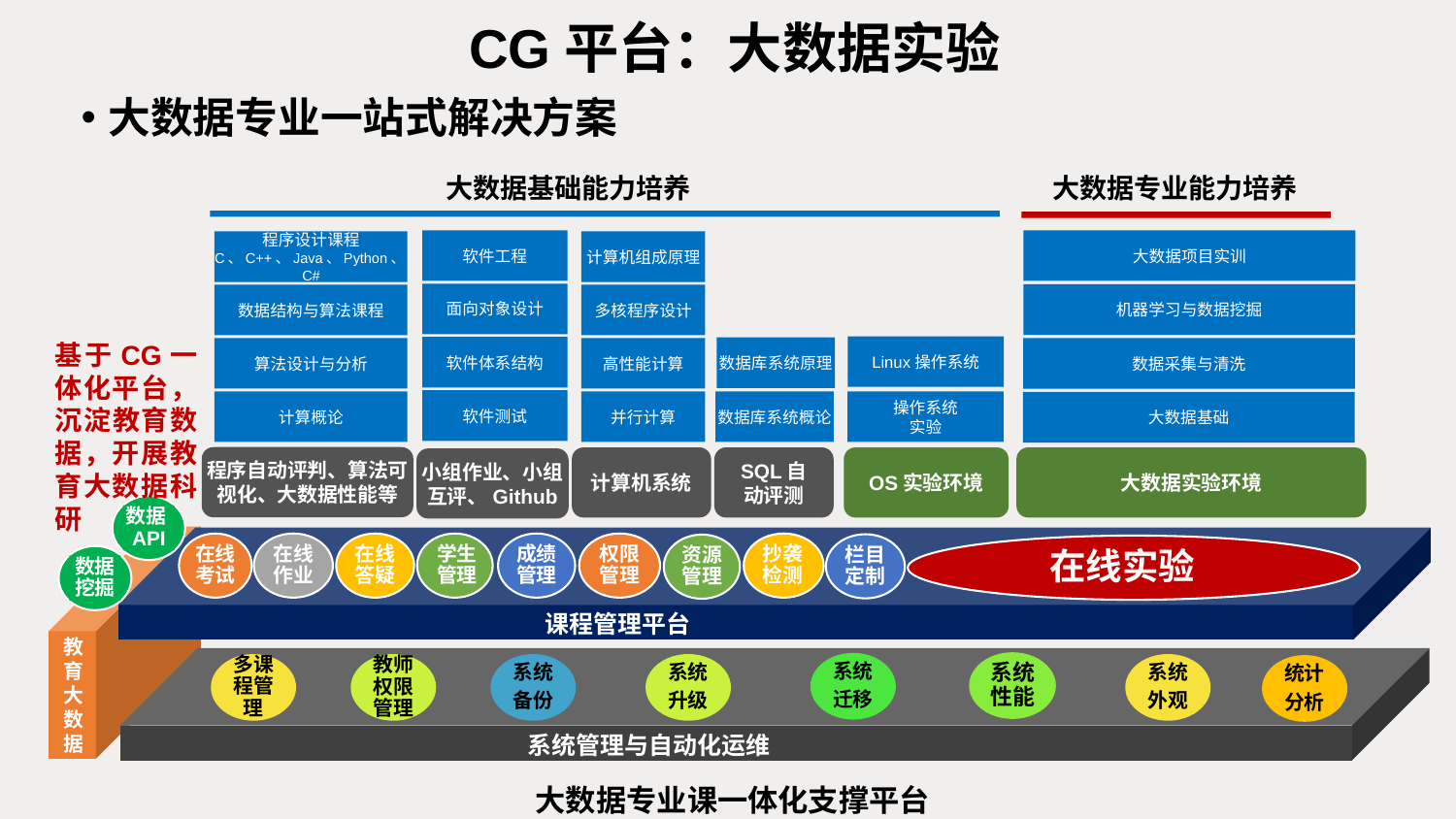

CG平台：大数据实验
大数据专业一站式解决方案
大数据基础能力培养
大数据专业能力培养

软件工程
程序设计课程
C、C++、Java、Python、C#
计算机组成原理
面向对象设计
数据结构与算法课程
多核程序设计
软件体系结构
算法设计与分析
高性能计算
软件测试
计算概论
并行计算
数据库系统概论
操作系统
实验
大数据基础
程序自动评判、算法可视化、大数据性能等
计算机系统
SQL自动评测
OS实验环境
大数据实验环境
小组作业、小组互评、Github

数据API
教育大数据

在线考试

在线作业

在线答疑

学生管理

成绩管理

权限管理

抄袭检测

栏目定制

资源管理

在线实验

数据挖掘
课程管理平台

系统性能

系统
迁移

多课程管理

教师权限管理

系统
备份

系统
升级

系统
外观

统计
分析
系统管理与自动化运维
大数据专业课一体化支撑平台
大数据项目实训
机器学习与数据挖掘
基于CG一体化平台，沉淀教育数据，开展教育大数据科研
Linux操作系统
数据库系统原理
数据采集与清洗